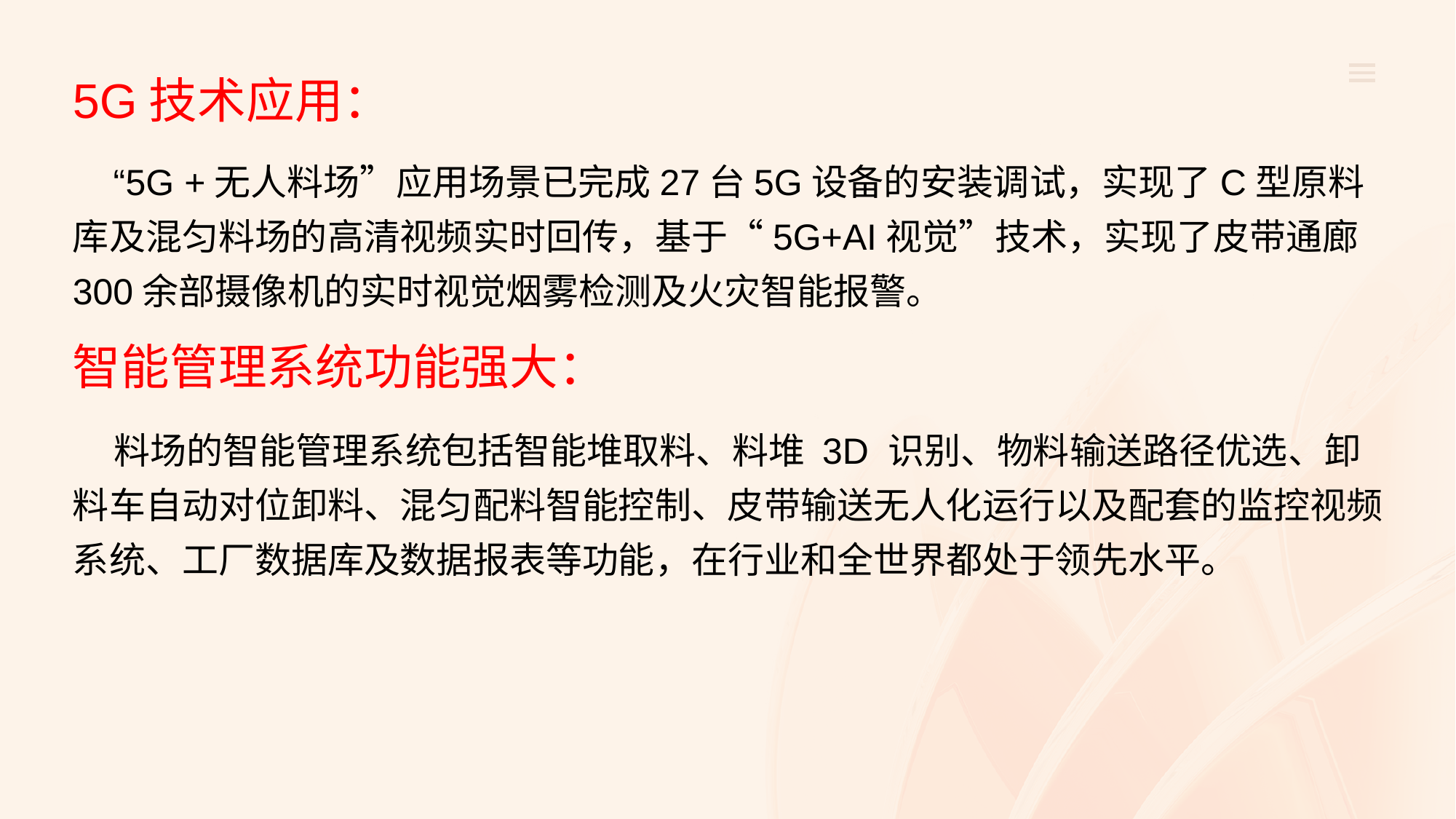

5G技术应用：
    “5G +无人料场”应用场景已完成27台5G设备的安装调试，实现了C型原料库及混匀料场的高清视频实时回传，基于“5G+AI视觉”技术，实现了皮带通廊300余部摄像机的实时视觉烟雾检测及火灾智能报警。
智能管理系统功能强大：
    料场的智能管理系统包括智能堆取料、料堆 3D 识别、物料输送路径优选、卸料车自动对位卸料、混匀配料智能控制、皮带输送无人化运行以及配套的监控视频系统、工厂数据库及数据报表等功能，在行业和全世界都处于领先水平。